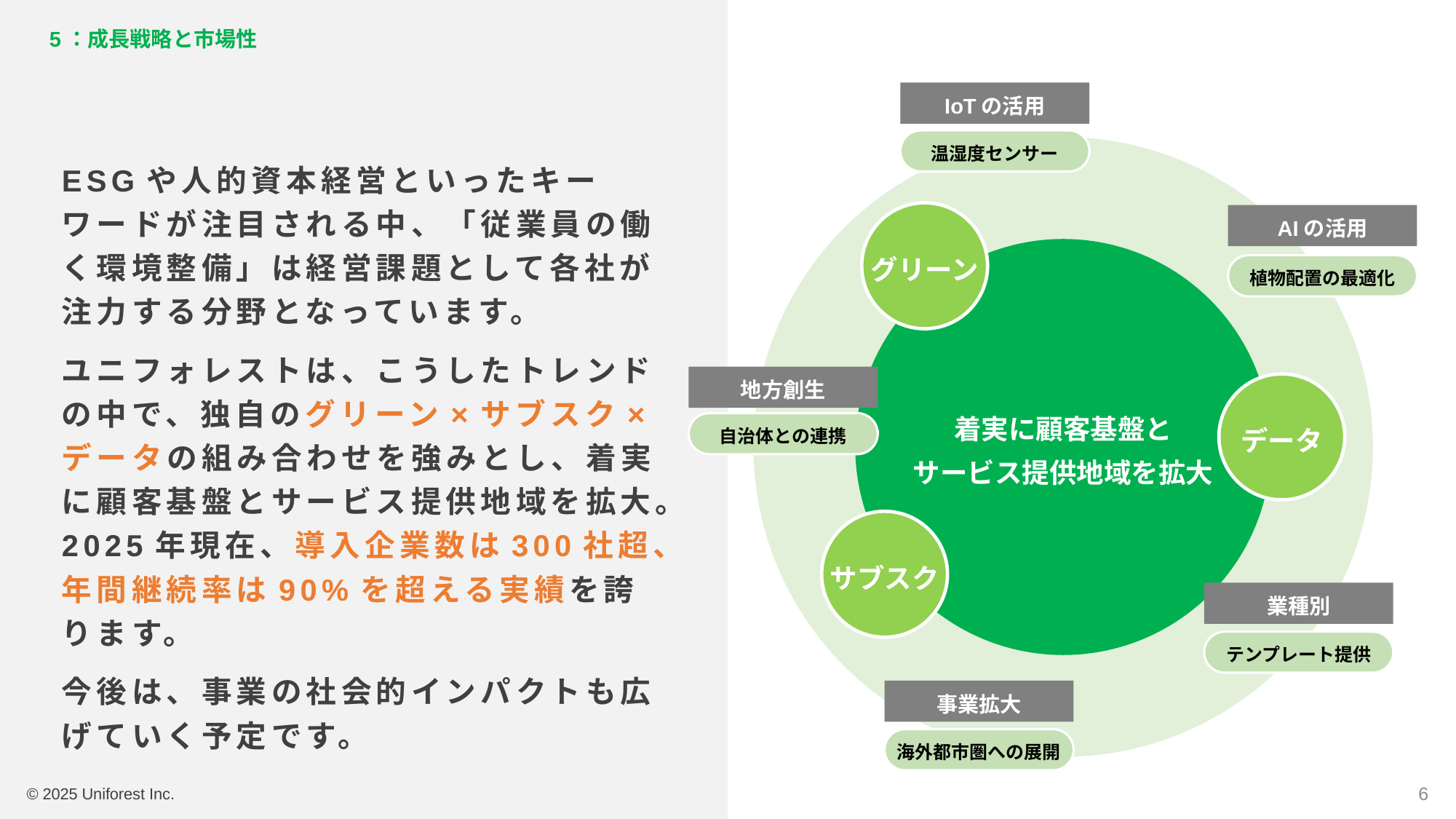

5：成長戦略と市場性
IoTの活用
温湿度センサー

ESGや人的資本経営といったキーワードが注目される中、「従業員の働く環境整備」は経営課題として各社が注力する分野となっています。
ユニフォレストは、こうしたトレンドの中で、独自のグリーン×サブスク×データの組み合わせを強みとし、着実に顧客基盤とサービス提供地域を拡大。2025年現在、導入企業数は300社超、年間継続率は90%を超える実績を誇ります。
今後は、事業の社会的インパクトも広げていく予定です。
グリーン
AIの活用
着実に顧客基盤と
サービス提供地域を拡大
植物配置の最適化
地方創生
データ
自治体との連携
サブスク
業種別
テンプレート提供
事業拡大
海外都市圏への展開
6
© 2025 Uniforest Inc.